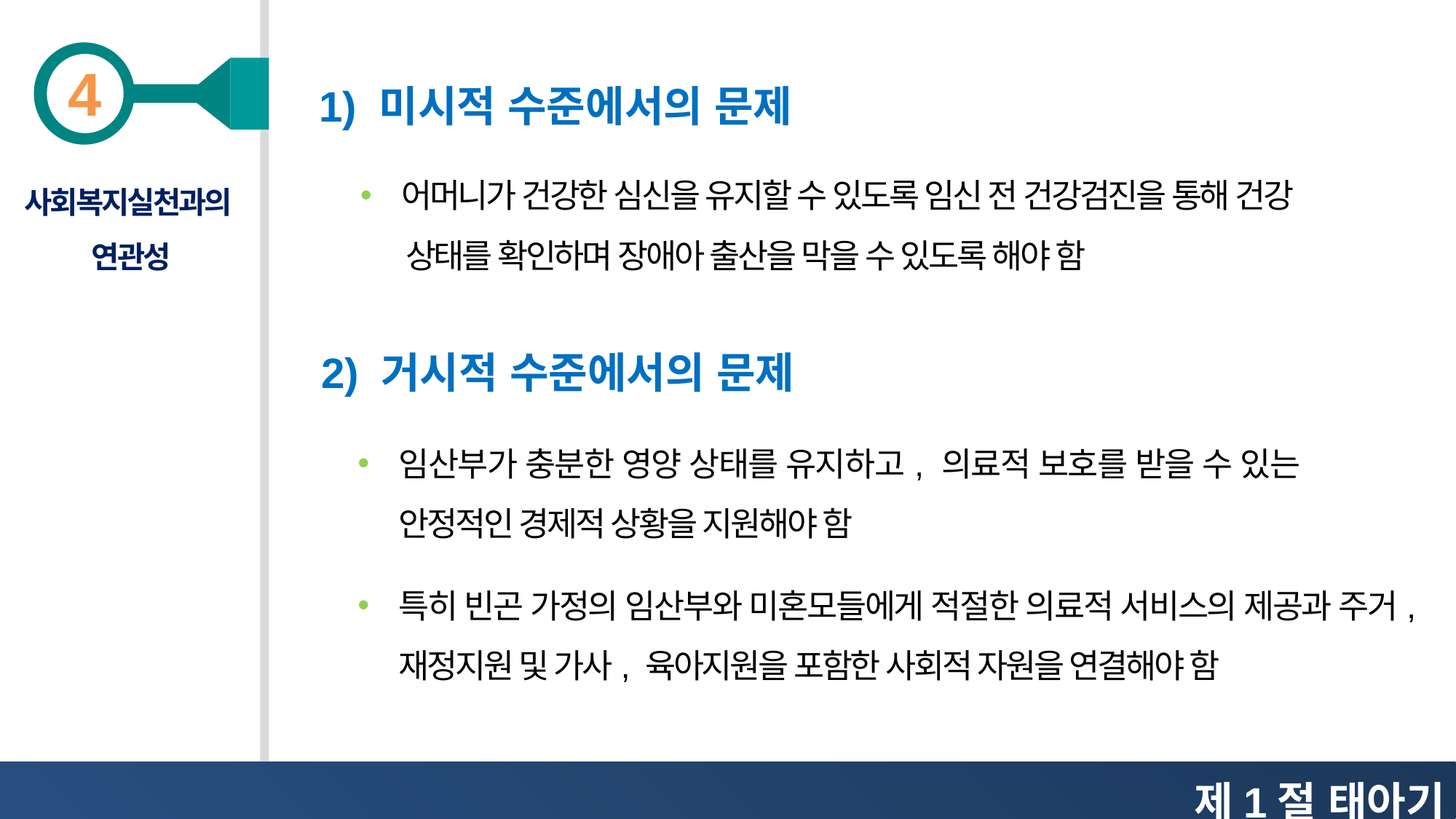

1) 미시적 수준에서의 문제
어머니가 건강한 심신을 유지할 수 있도록 임신 전 건강검진을 통해 건강
     상태를 확인하며 장애아 출산을 막을 수 있도록 해야 함
사회복지실천과의
연관성
2) 거시적 수준에서의 문제
임산부가 충분한 영양 상태를 유지하고, 의료적 보호를 받을 수 있는               안정적인 경제적 상황을 지원해야 함

특히 빈곤 가정의 임산부와 미혼모들에게 적절한 의료적 서비스의 제공과 주거, 재정지원 및 가사, 육아지원을 포함한 사회적 자원을 연결해야 함
제1절 태아기